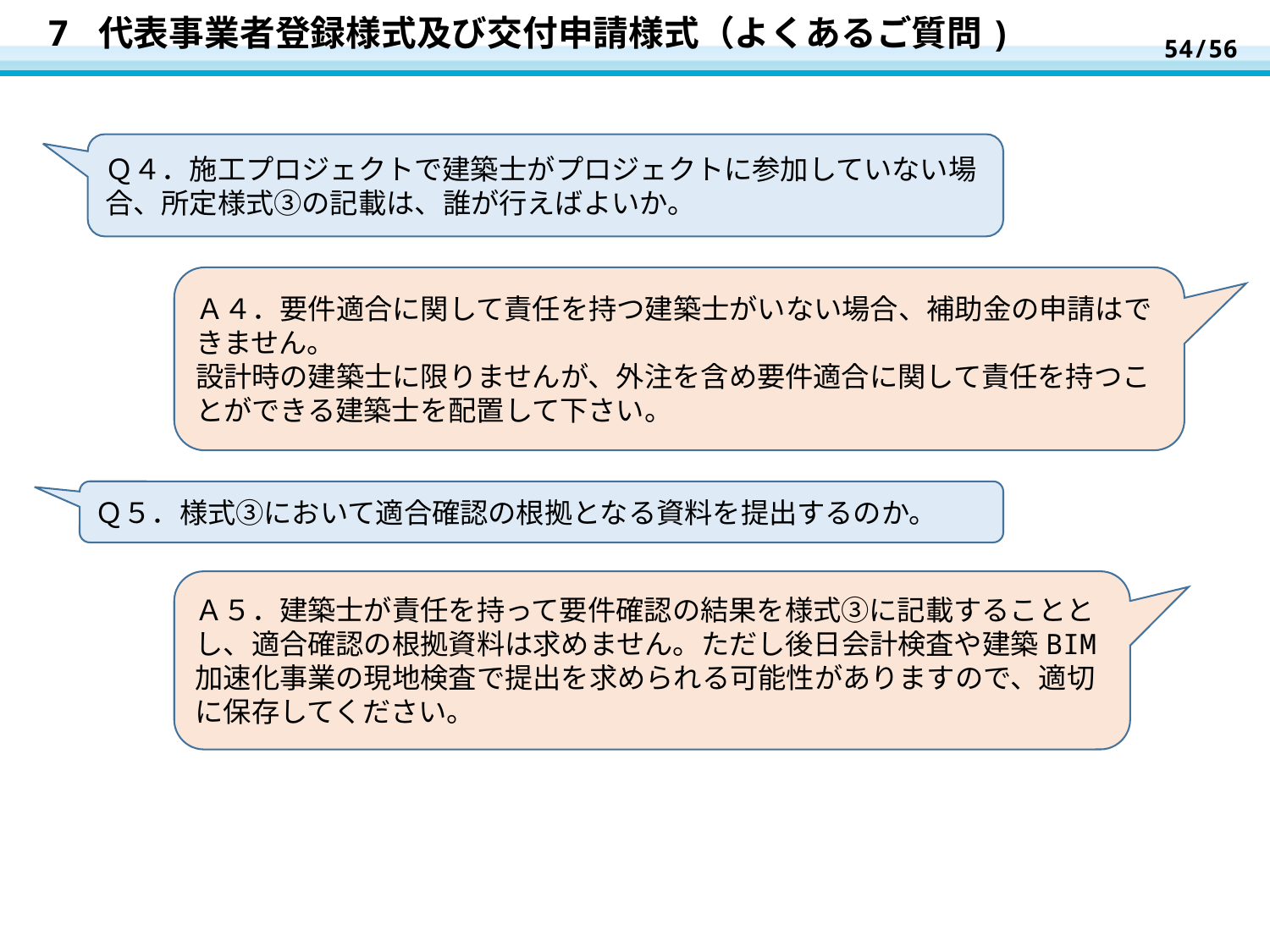

54/56
# 7 代表事業者登録様式及び交付申請様式（よくあるご質問)
Ｑ４．施工プロジェクトで建築士がプロジェクトに参加していない場合、所定様式③の記載は、誰が行えばよいか。
Ａ４．要件適合に関して責任を持つ建築士がいない場合、補助金の申請はできません。
設計時の建築士に限りませんが、外注を含め要件適合に関して責任を持つことができる建築士を配置して下さい。
Ｑ５．様式③において適合確認の根拠となる資料を提出するのか。
Ａ５．建築士が責任を持って要件確認の結果を様式③に記載することとし、適合確認の根拠資料は求めません。ただし後日会計検査や建築BIM加速化事業の現地検査で提出を求められる可能性がありますので、適切に保存してください。